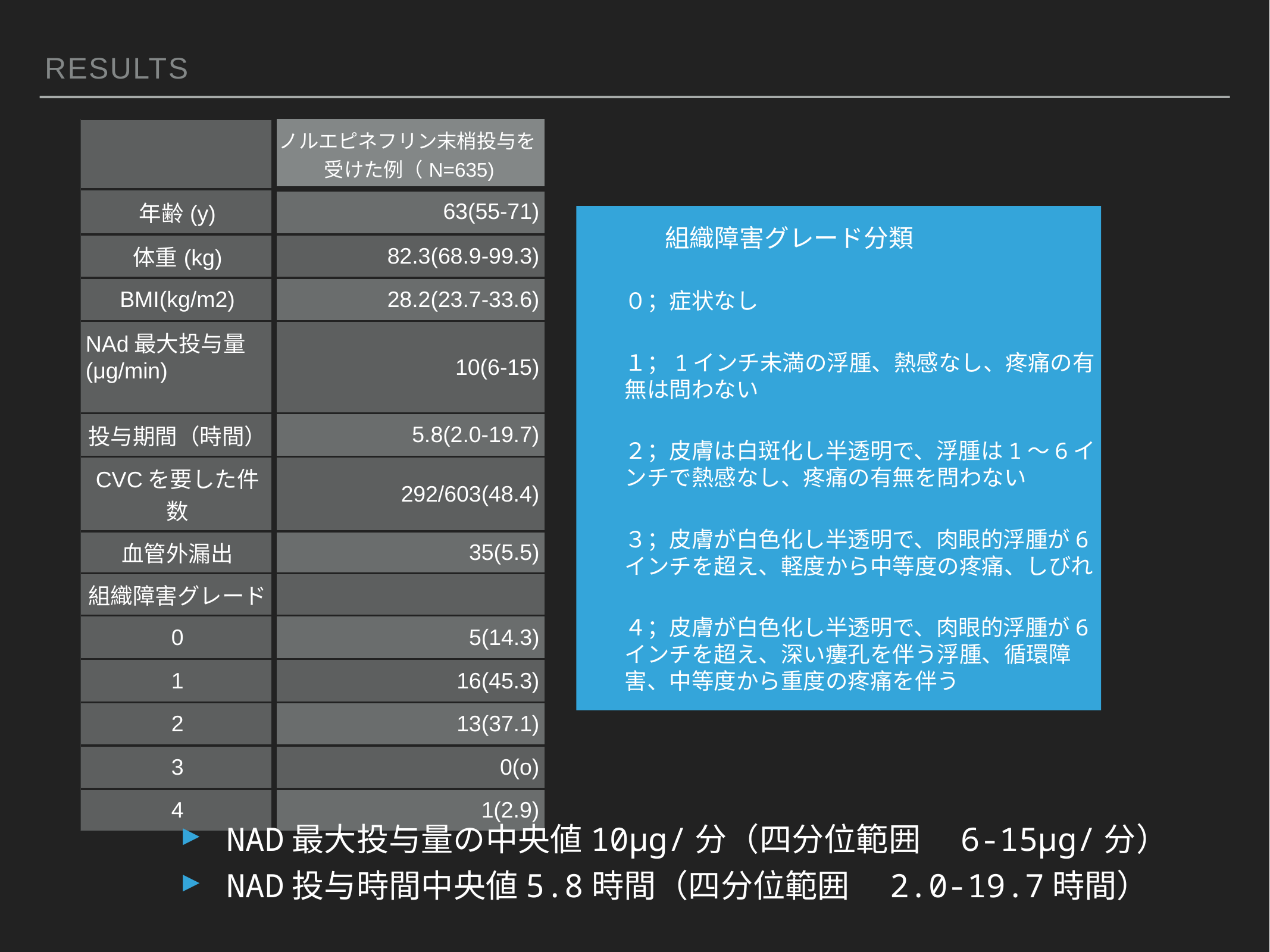

results
|  | ノルエピネフリン末梢投与を 受けた例（N=635) |
| --- | --- |
| 年齢(y) | 63(55-71) |
| 体重(kg) | 82.3(68.9-99.3) |
| BMI(kg/m2) | 28.2(23.7-33.6) |
| NAd最大投与量 (μg/min) | 10(6-15) |
| 投与期間（時間） | 5.8(2.0-19.7) |
| CVCを要した件数 | 292/603(48.4) |
| 血管外漏出 | 35(5.5) |
| 組織障害グレード |  |
| 0 | 5(14.3) |
| 1 | 16(45.3) |
| 2 | 13(37.1) |
| 3 | 0(o) |
| 4 | 1(2.9) |
組織障害グレード分類
０；症状なし
１；1インチ未満の浮腫、熱感なし、疼痛の有無は問わない
２；皮膚は白斑化し半透明で、浮腫は1～6インチで熱感なし、疼痛の有無を問わない
３；皮膚が白色化し半透明で、肉眼的浮腫が6インチを超え、軽度から中等度の疼痛、しびれ
４；皮膚が白色化し半透明で、肉眼的浮腫が6インチを超え、深い瘻孔を伴う浮腫、循環障害、中等度から重度の疼痛を伴う
NAD最大投与量の中央値10μg/分（四分位範囲　6-15μg/分）
NAD投与時間中央値5.8時間（四分位範囲　2.0-19.7時間）